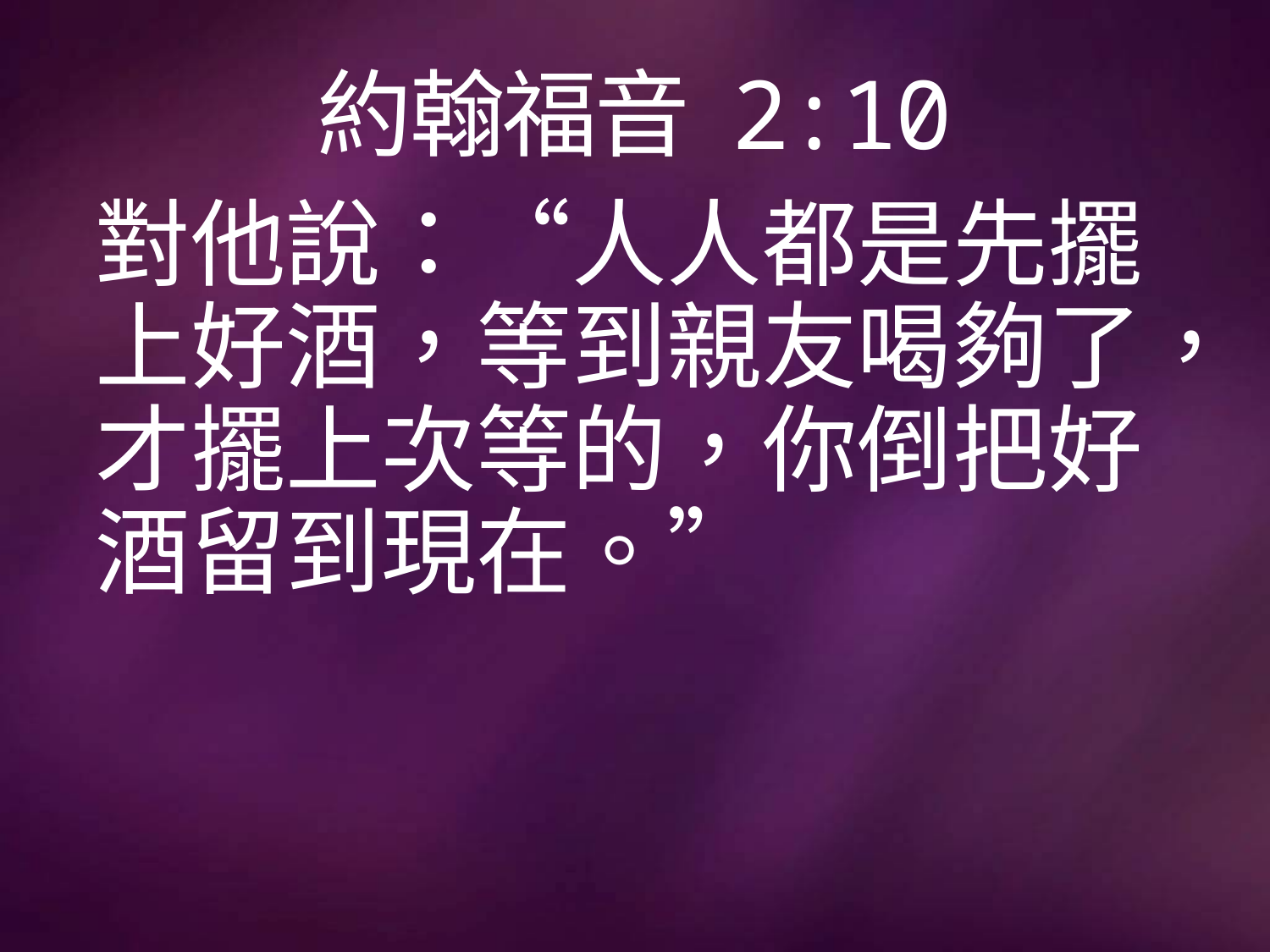

# 約翰福音 2:10
對他說：“人人都是先擺上好酒，等到親友喝夠了，才擺上次等的，你倒把好酒留到現在。”